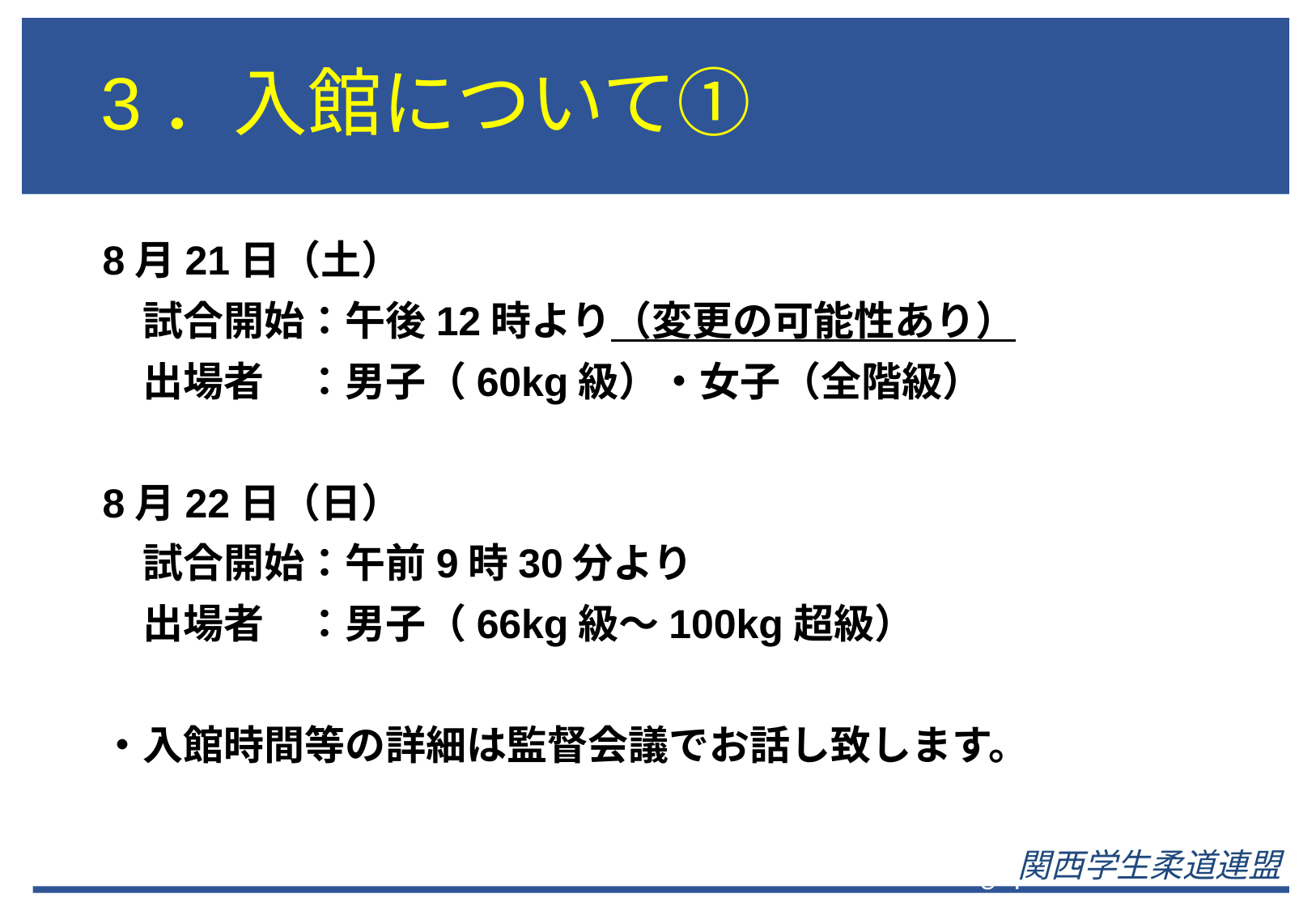

# 3．入館について①
8月21日（土）
　試合開始：午後12時より（変更の可能性あり）
　出場者　：男子（60kg級）・女子（全階級）

8月22日（日）
　試合開始：午前9時30分より
　出場者　：男子（66kg級～100kg超級）

・入館時間等の詳細は監督会議でお話し致します。
関西学生柔道連盟